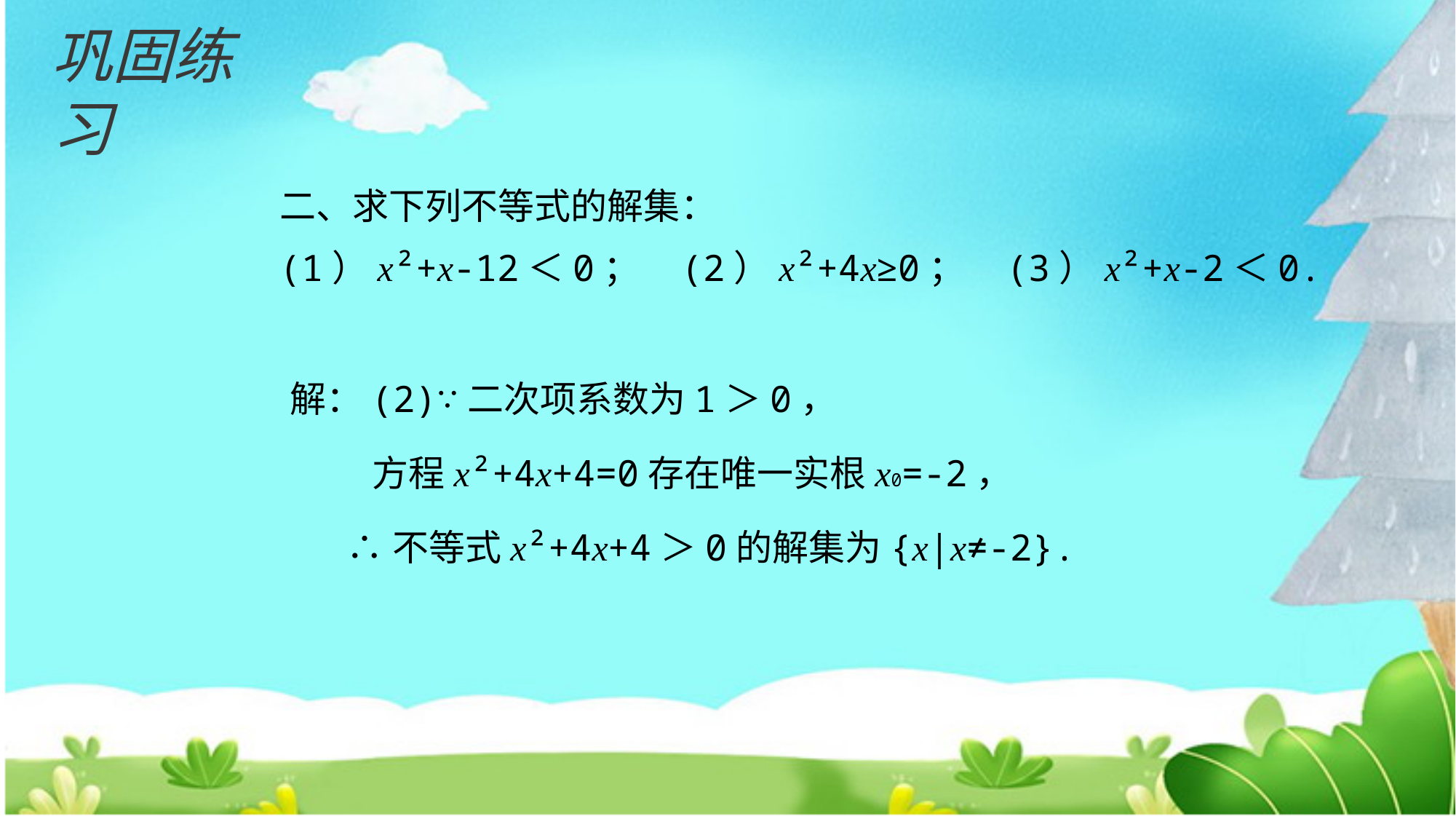

巩固练习
二、求下列不等式的解集：
(1）x²+x-12＜0；    (2）x²+4x≥0；    (3）x²+x-2＜0.

解：(2)∵二次项系数为1＞0，
         方程x²+4x+4=0存在唯一实根x0=-2，
       ∴不等式x²+4x+4＞0的解集为{x|x≠-2}.